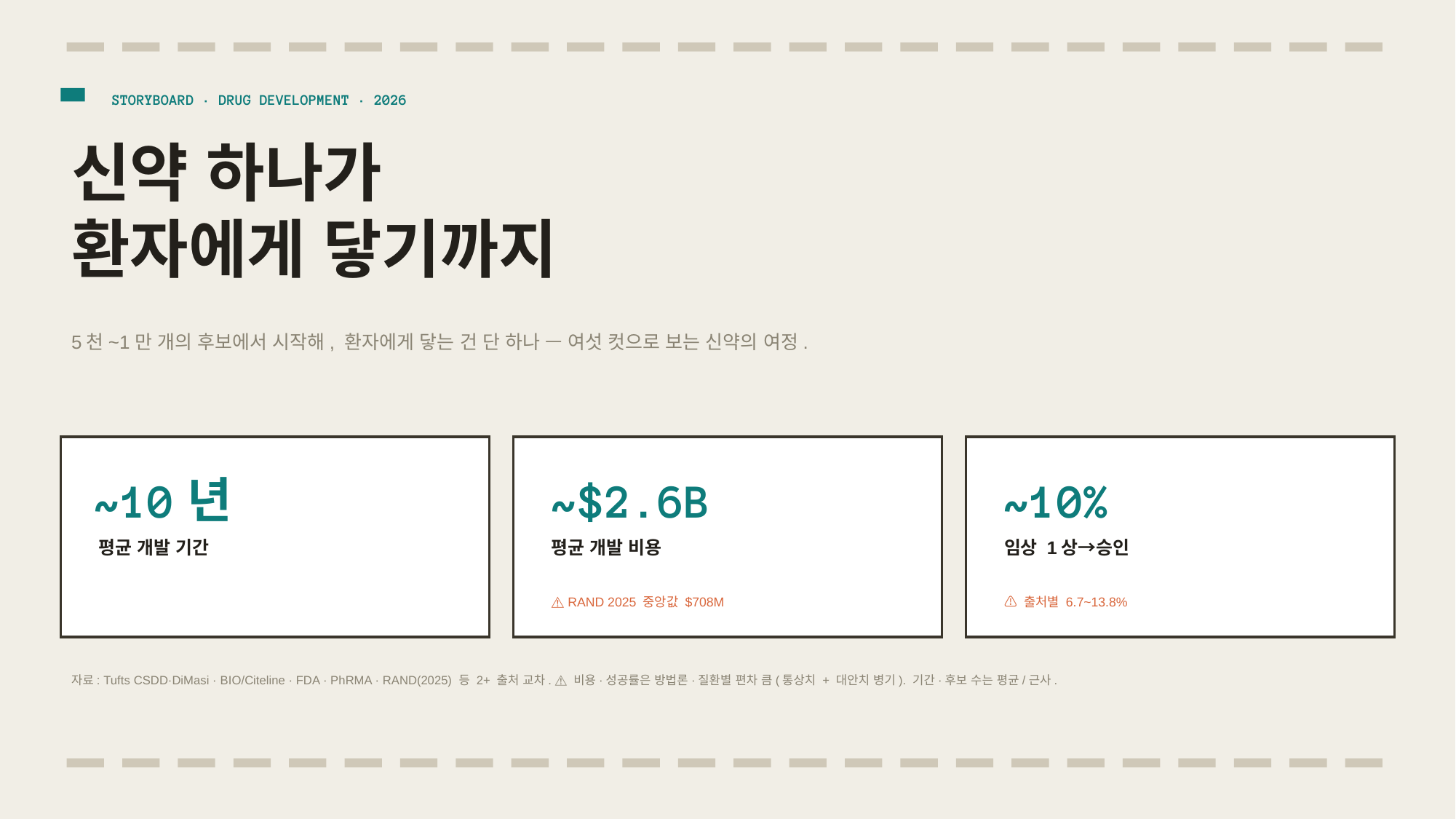

STORYBOARD · DRUG DEVELOPMENT · 2026

신약 하나가
환자에게 닿기까지
5천~1만 개의 후보에서 시작해, 환자에게 닿는 건 단 하나 — 여섯 컷으로 보는 신약의 여정.

~10년
~$2.6B
~10%
평균 개발 기간
평균 개발 비용
임상 1상→승인
⚠ RAND 2025 중앙값 $708M
⚠ 출처별 6.7~13.8%
자료: Tufts CSDD·DiMasi · BIO/Citeline · FDA · PhRMA · RAND(2025) 등 2+ 출처 교차. ⚠ 비용·성공률은 방법론·질환별 편차 큼(통상치 + 대안치 병기). 기간·후보 수는 평균/근사.